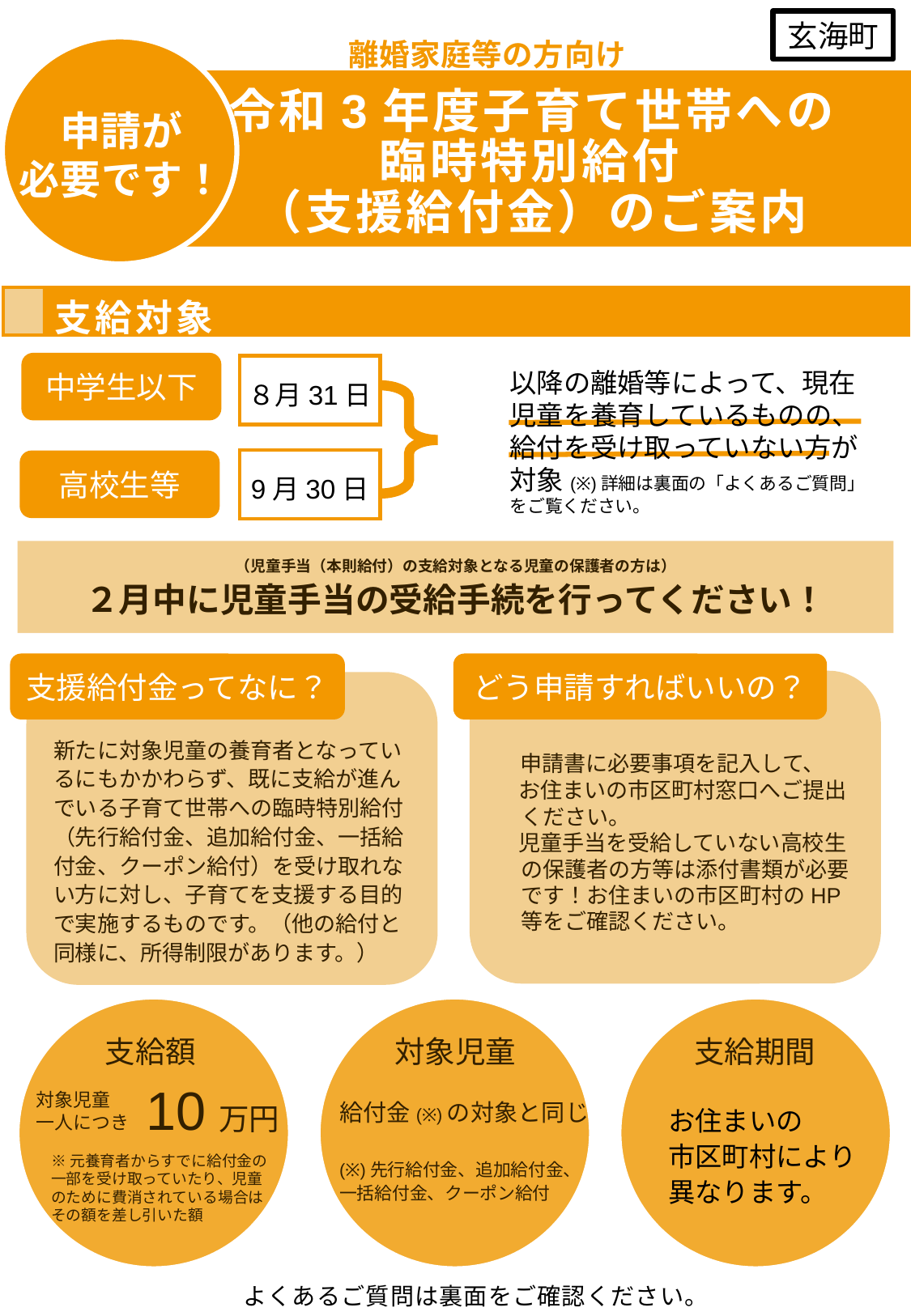

玄海町
離婚家庭等の方向け

令和3年度子育て世帯への
臨時特別給付
（支援給付金）のご案内
申請が
必要です！

支給対象
中学生以下
８月31日
以降の離婚等によって、現在児童を養育しているものの、給付を受け取っていない方が対象(※)詳細は裏面の「よくあるご質問」をご覧ください。

9月30日
高校生等
（児童手当（本則給付）の支給対象となる児童の保護者の方は）
２月中に児童手当の受給手続を行ってください！
支援給付金ってなに？

新たに対象児童の養育者となっているにもかかわらず、既に支給が進んでいる子育て世帯への臨時特別給付（先行給付金、追加給付金、一括給付金、クーポン給付）を受け取れない方に対し、子育てを支援する目的で実施するものです。（他の給付と同様に、所得制限があります。）
どう申請すればいいの？

　申請書に必要事項を記入して、
　お住まいの市区町村窓口へご提出ください。
　児童手当を受給していない高校生の保護者の方等は添付書類が必要です！お住まいの市区町村のHP等をご確認ください。

支給額
対象児童
支給期間
10万円
対象児童
一人につき
給付金(※)の対象と同じ

(※)先行給付金、追加給付金、一括給付金、クーポン給付
お住まいの
市区町村により
異なります。
※元養育者からすでに給付金の一部を受け取っていたり、児童のために費消されている場合はその額を差し引いた額
よくあるご質問は裏面をご確認ください。